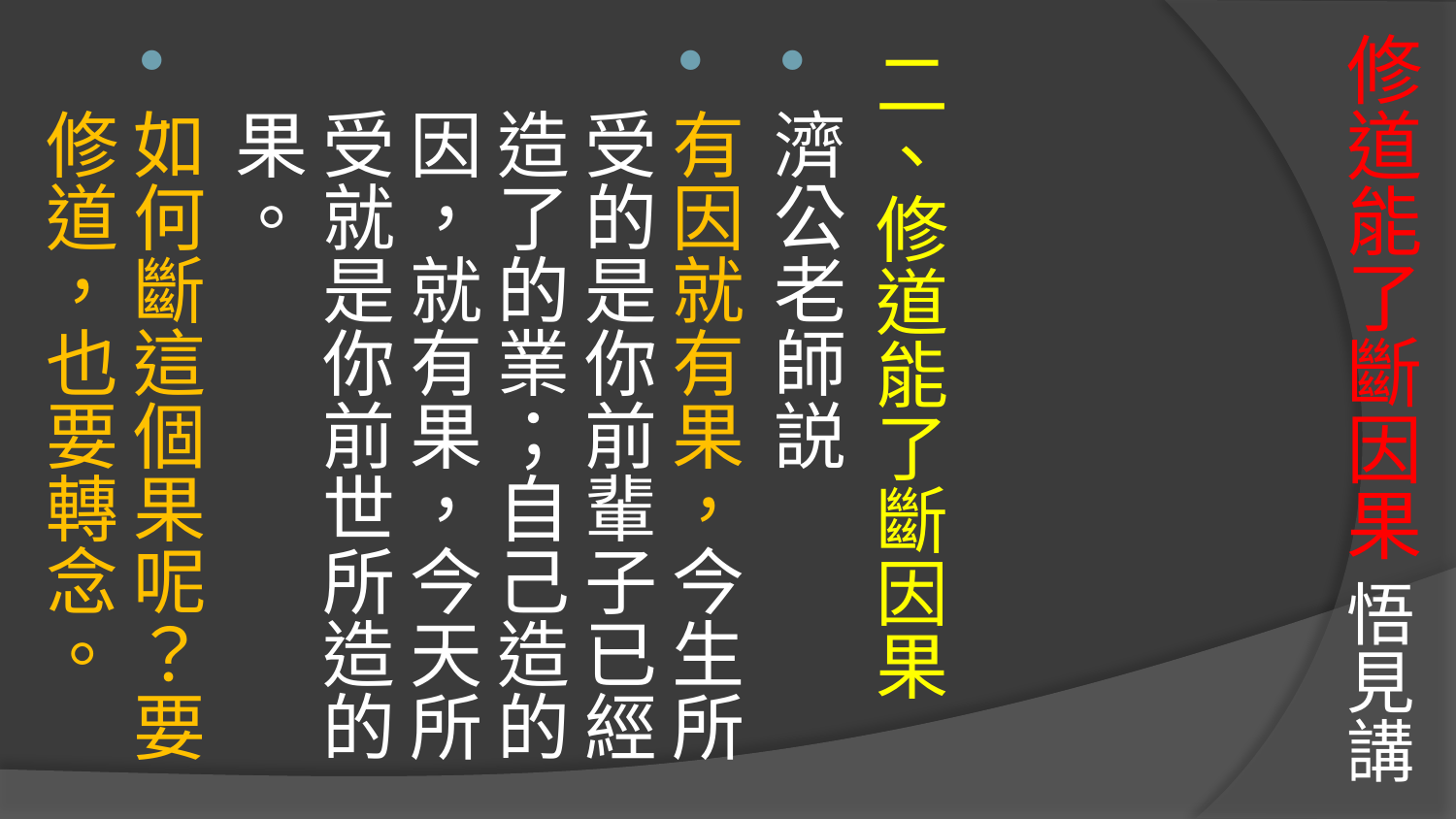

# 修道能了斷因果 悟見講
二、修道能了斷因果
濟公老師説
有因就有果，今生所受的是你前輩子已經造了的業；自己造的因，就有果，今天所受就是你前世所造的果。
如何斷這個果呢？要修道，也要轉念。